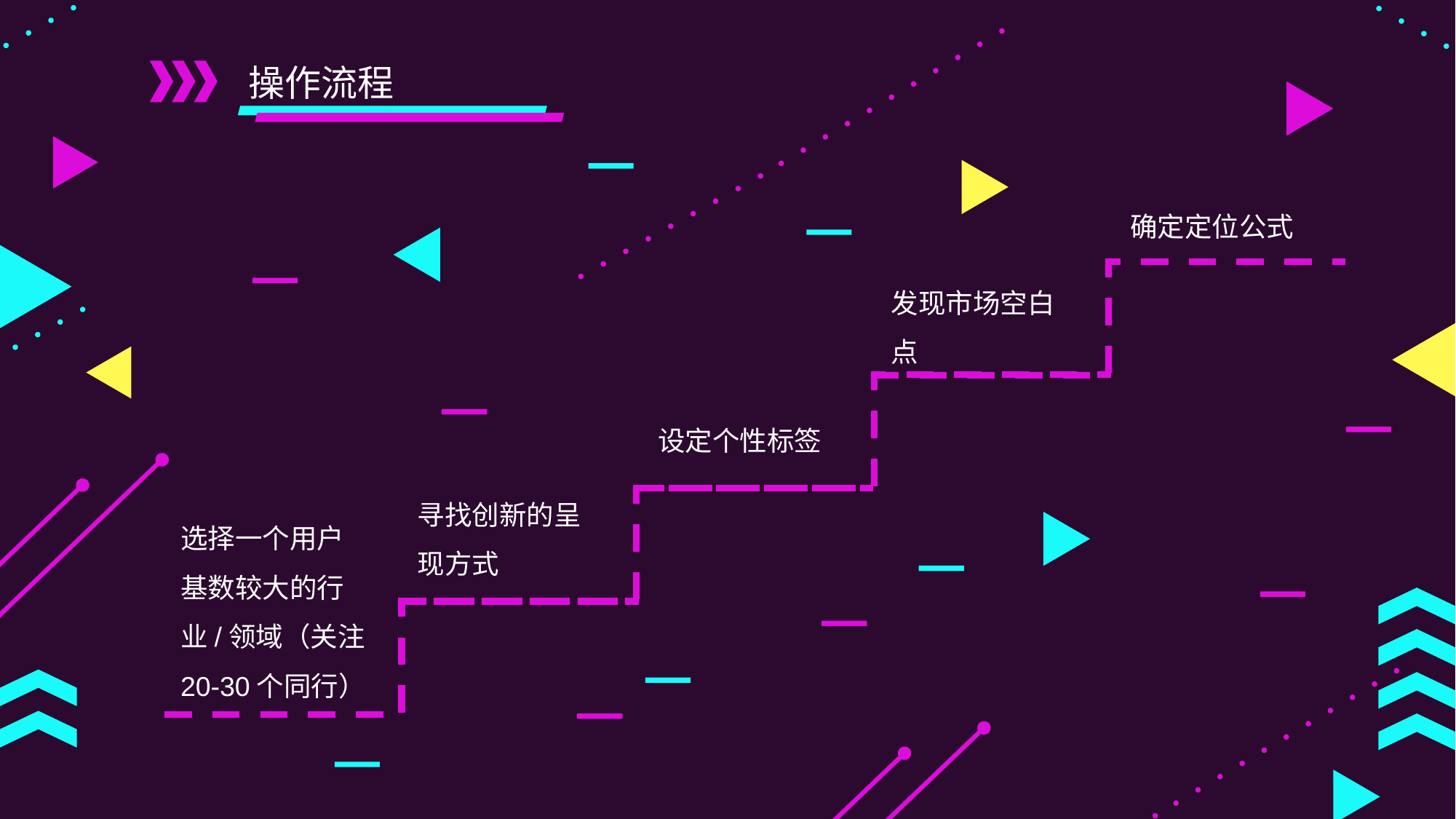

操作流程

确定定位公式

发现市场空白点

设定个性标签

寻找创新的呈现方式
选择一个用户基数较大的行业/领域（关注20-30个同行）